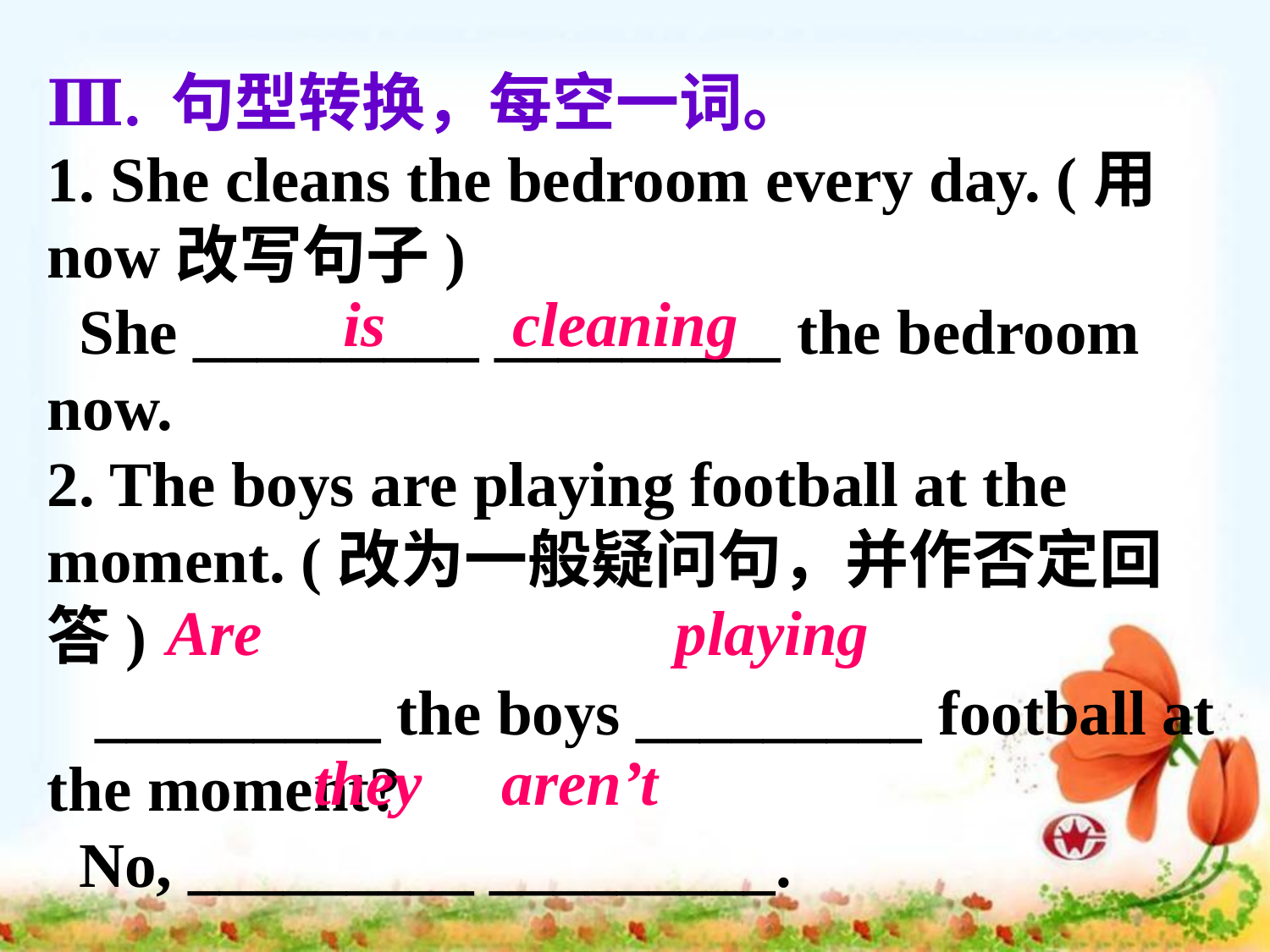

Ⅲ. 句型转换，每空一词。
1. She cleans the bedroom every day. (用now改写句子)
  She _________ _________ the bedroom now.
2. The boys are playing football at the moment. (改为一般疑问句，并作否定回答)
   _________ the boys _________ football at the moment?
  No, _________ _________.
 is        cleaning
Are                          playing
 they     aren’t